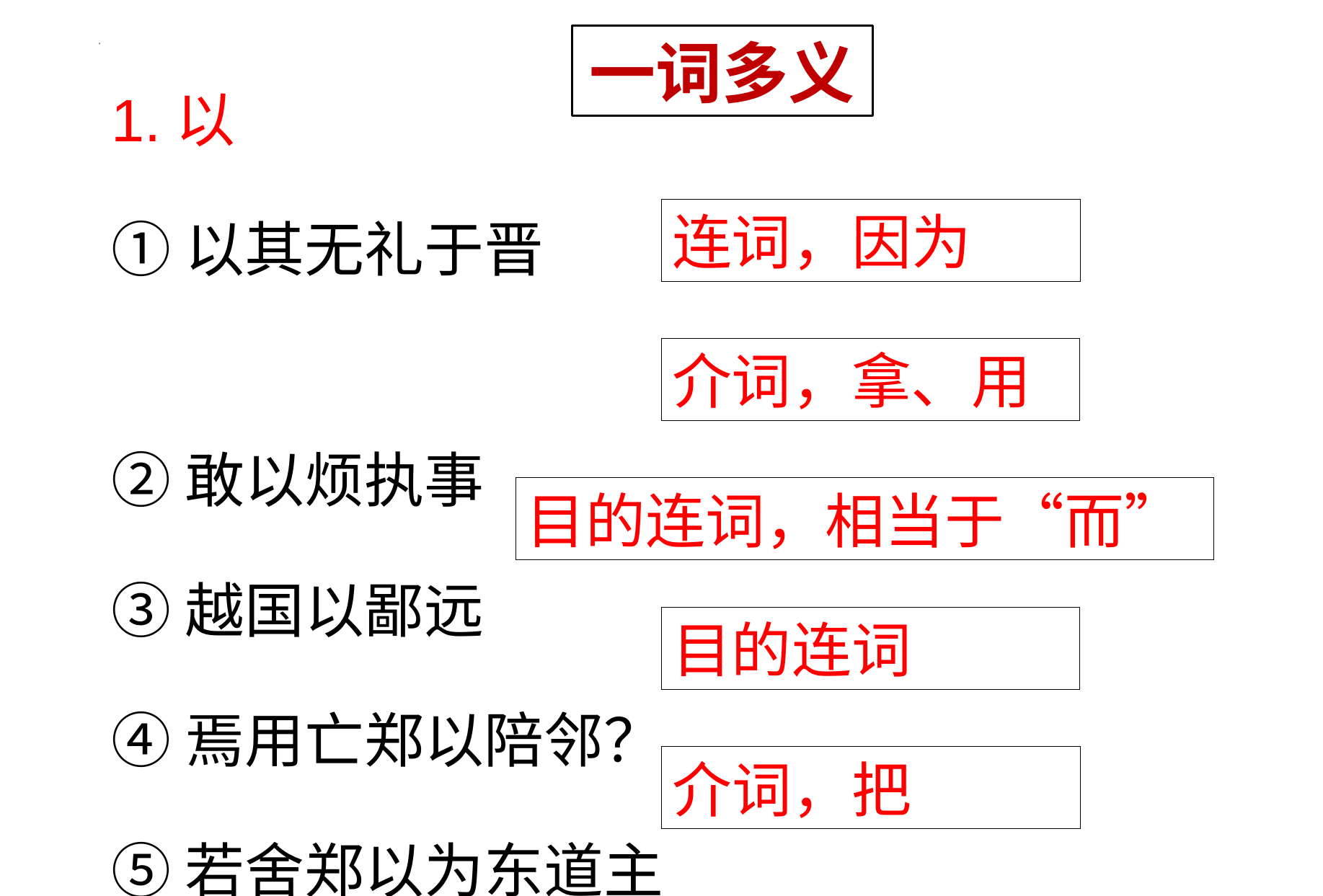

一词多义
1.以
①以其无礼于晋
②敢以烦执事
③越国以鄙远
④焉用亡郑以陪邻？
⑤若舍郑以为东道主
连词，因为
介词，拿、用
目的连词，相当于“而”
目的连词
介词，把